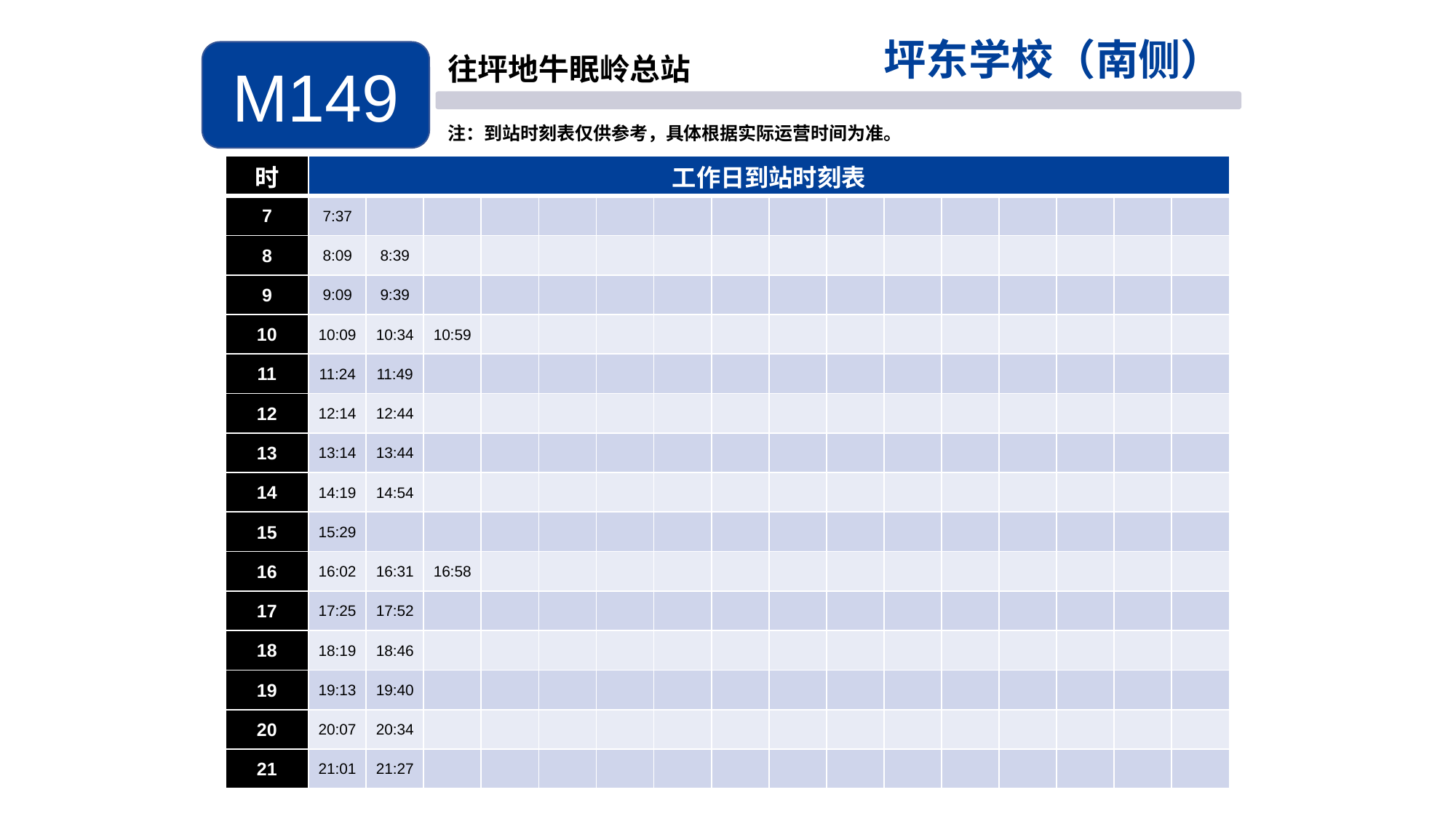

坪东学校（南侧）
M149
往坪地牛眠岭总站

注：到站时刻表仅供参考，具体根据实际运营时间为准。
| 时 | 工作日到站时刻表 |  |  |  |  |  |  |  |  |  |  |  |  |  |  |  |
| --- | --- | --- | --- | --- | --- | --- | --- | --- | --- | --- | --- | --- | --- | --- | --- | --- |
| 7 | 7:37 |  |  |  |  |  |  |  |  |  |  |  |  |  |  |  |
| 8 | 8:09 | 8:39 |  |  |  |  |  |  |  |  |  |  |  |  |  |  |
| 9 | 9:09 | 9:39 |  |  |  |  |  |  |  |  |  |  |  |  |  |  |
| 10 | 10:09 | 10:34 | 10:59 |  |  |  |  |  |  |  |  |  |  |  |  |  |
| 11 | 11:24 | 11:49 |  |  |  |  |  |  |  |  |  |  |  |  |  |  |
| 12 | 12:14 | 12:44 |  |  |  |  |  |  |  |  |  |  |  |  |  |  |
| 13 | 13:14 | 13:44 |  |  |  |  |  |  |  |  |  |  |  |  |  |  |
| 14 | 14:19 | 14:54 |  |  |  |  |  |  |  |  |  |  |  |  |  |  |
| 15 | 15:29 |  |  |  |  |  |  |  |  |  |  |  |  |  |  |  |
| 16 | 16:02 | 16:31 | 16:58 |  |  |  |  |  |  |  |  |  |  |  |  |  |
| 17 | 17:25 | 17:52 |  |  |  |  |  |  |  |  |  |  |  |  |  |  |
| 18 | 18:19 | 18:46 |  |  |  |  |  |  |  |  |  |  |  |  |  |  |
| 19 | 19:13 | 19:40 |  |  |  |  |  |  |  |  |  |  |  |  |  |  |
| 20 | 20:07 | 20:34 |  |  |  |  |  |  |  |  |  |  |  |  |  |  |
| 21 | 21:01 | 21:27 |  |  |  |  |  |  |  |  |  |  |  |  |  |  |